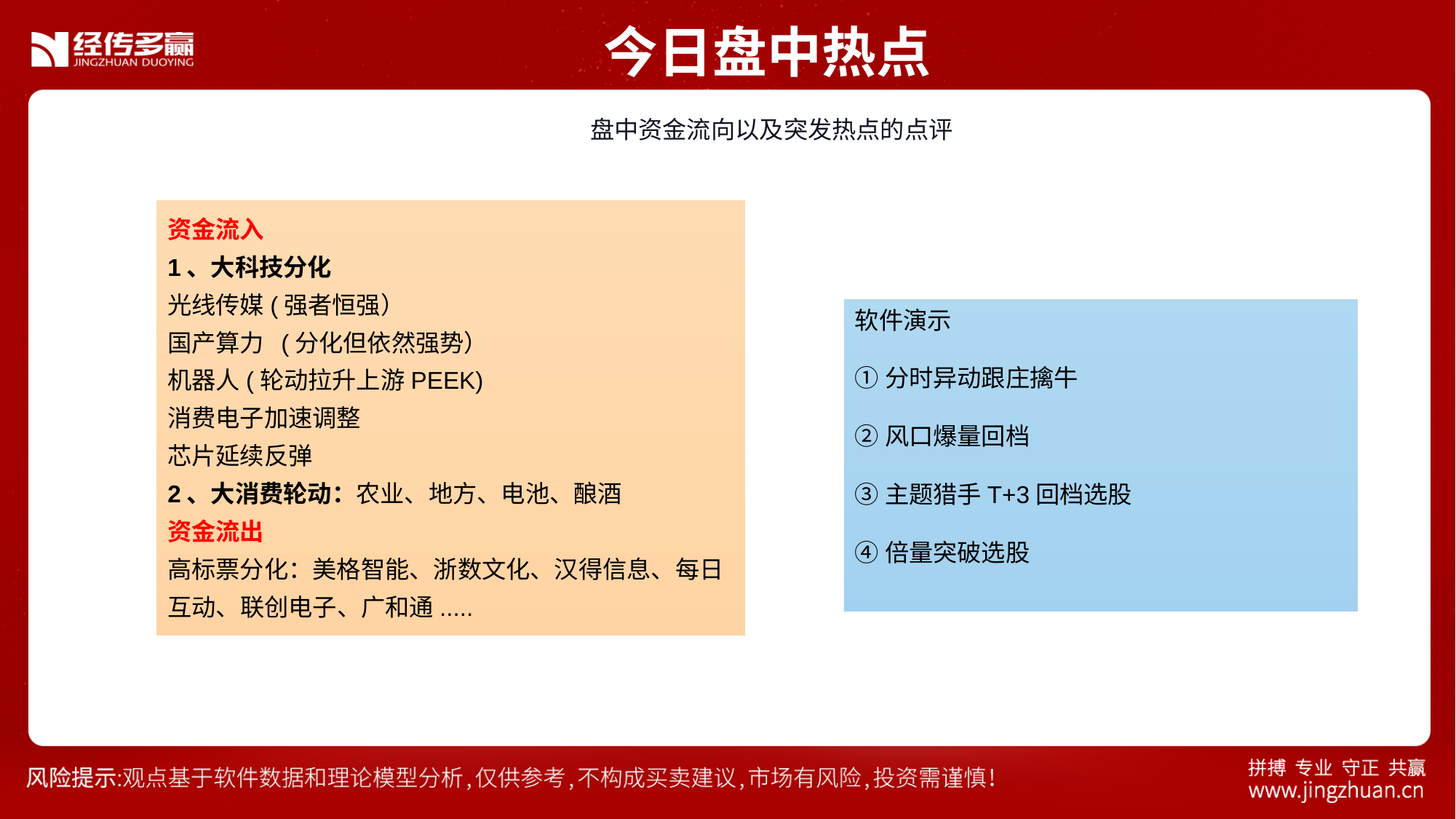

今日盘中热点
          盘中资金流向以及突发热点的点评
资金流入
1、大科技分化
光线传媒(强者恒强）
国产算力  (分化但依然强势）
机器人(轮动拉升上游PEEK)
消费电子加速调整
芯片延续反弹
2、大消费轮动：农业、地方、电池、酿酒
资金流出
高标票分化：美格智能、浙数文化、汉得信息、每日互动、联创电子、广和通.....
软件演示

①分时异动跟庄擒牛

②风口爆量回档

③主题猎手T+3回档选股

④倍量突破选股